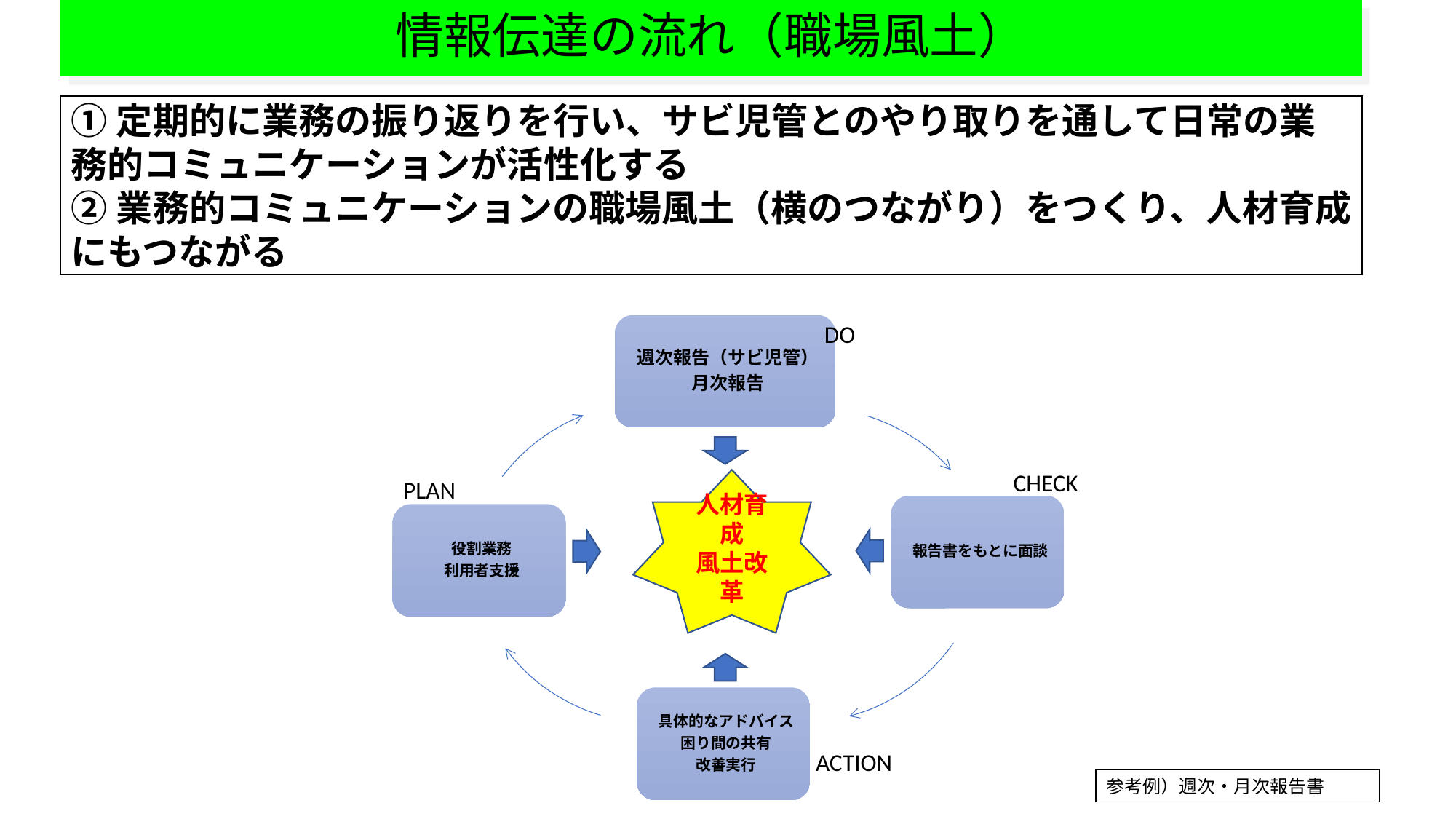

# 情報伝達の流れ（職場風土）
①定期的に業務の振り返りを行い、サビ児管とのやり取りを通して日常の業務的コミュニケーションが活性化する
②業務的コミュニケーションの職場風土（横のつながり）をつくり、人材育成にもつながる
DO
週次報告（サビ児管）
月次報告
報告書をもとに面談
具体的なアドバイス
困り間の共有
改善実行
役割業務
利用者支援

CHECK
PLAN
人材育成
風土改革

ACTION
参考例）週次・月次報告書